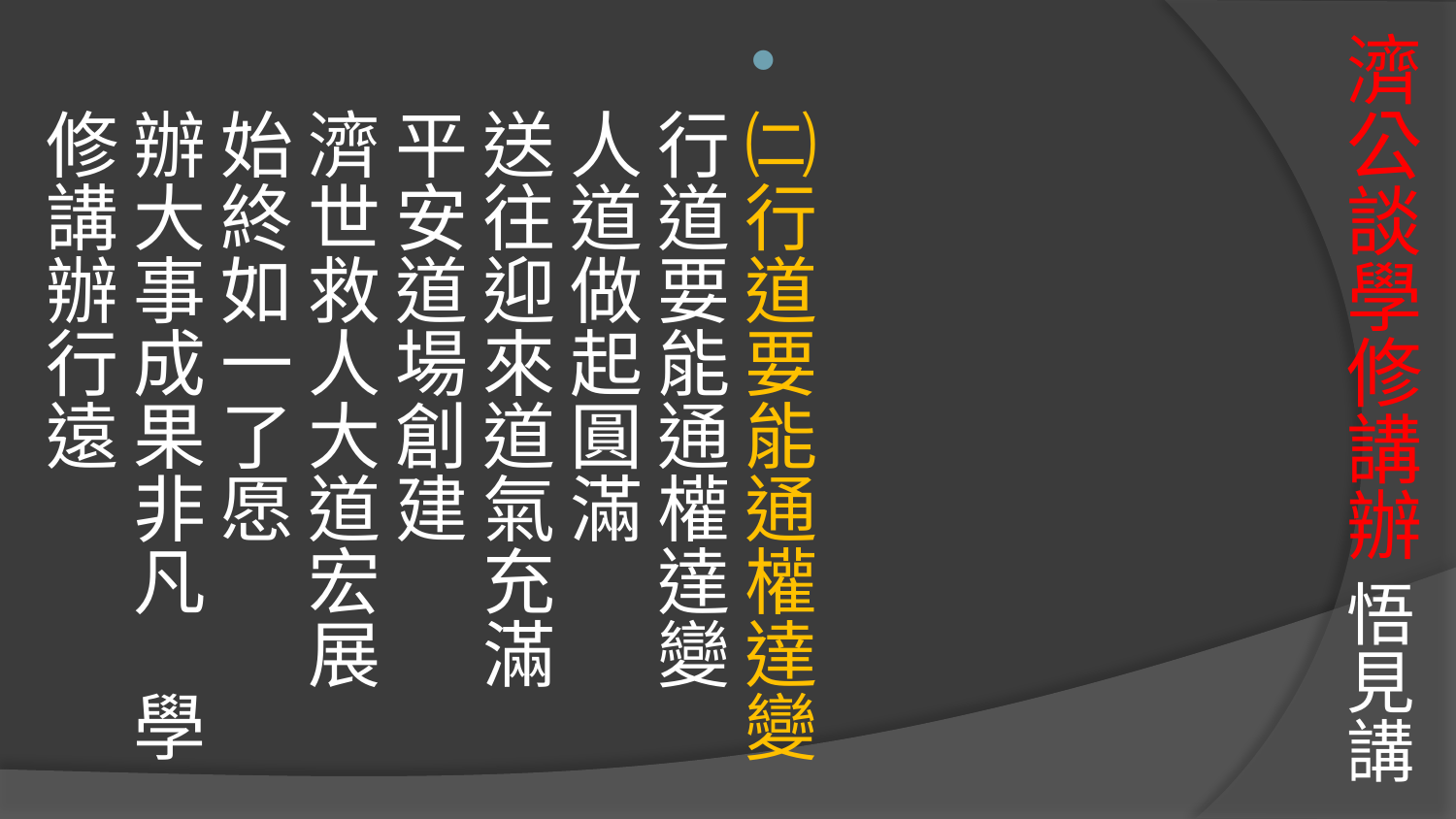

# 濟公談學修講辦 悟見講
㈡行道要能通權達變
行道要能通權達變　人道做起圓滿
送往迎來道氣充滿　平安道場創建
濟世救人大道宏展　始終如一了愿
辦大事成果非凡　學修講辦行遠